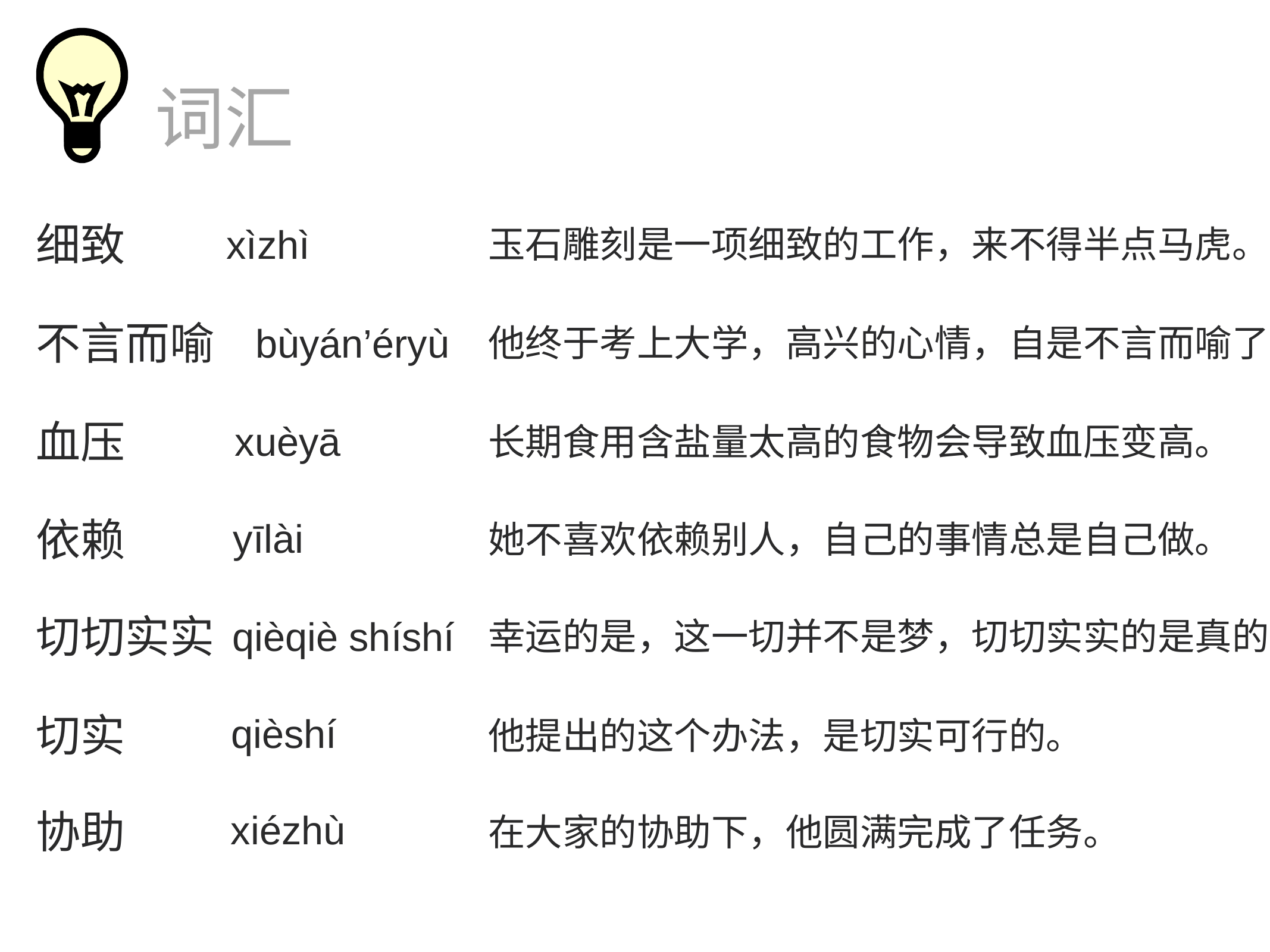

词汇
细致
xìzhì
玉石雕刻是一项细致的工作，来不得半点马虎。
不言而喻
bùyán’éryù
他终于考上大学，高兴的心情，自是不言而喻了。
血压
xuèyā
长期食用含盐量太高的食物会导致血压变高。
依赖
yīlài
她不喜欢依赖别人，自己的事情总是自己做。
切切实实
qièqiè shíshí
幸运的是，这一切并不是梦，切切实实的是真的。
切实
qièshí
他提出的这个办法，是切实可行的。
协助
xiézhù
在大家的协助下，他圆满完成了任务。